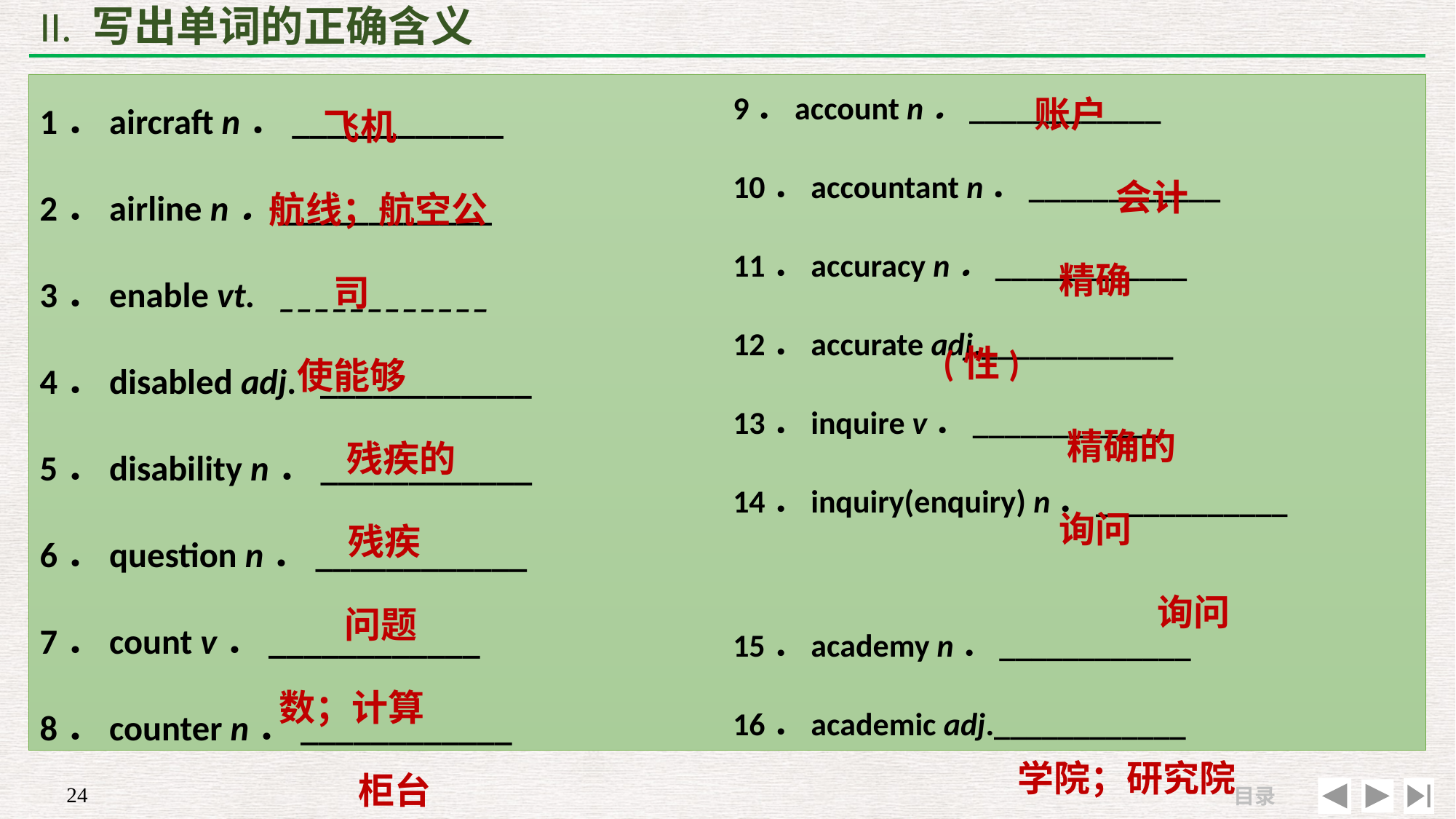

# II. 写出单词的正确含义
          账户
                    会计
             精确(性)
              精确的
             询问
                         询问
        学院；研究院
                学术的
9．account n．____________
10．accountant n．____________
11．accuracy n．____________
12．accurate adj.____________
13．inquire v．____________
14．inquiry(enquiry) n．____________
15．academy n．____________
16．academic adj.____________
 飞机
 航线；航空公司
使能够
           残疾的
       残疾
      问题
数；计算
     柜台
1．aircraft n．____________
2．airline n．____________
3．enable vt.   ____________
4．disabled adj.   ____________
5．disability n．____________
6．question n．____________
7．count v．____________
8．counter n．____________